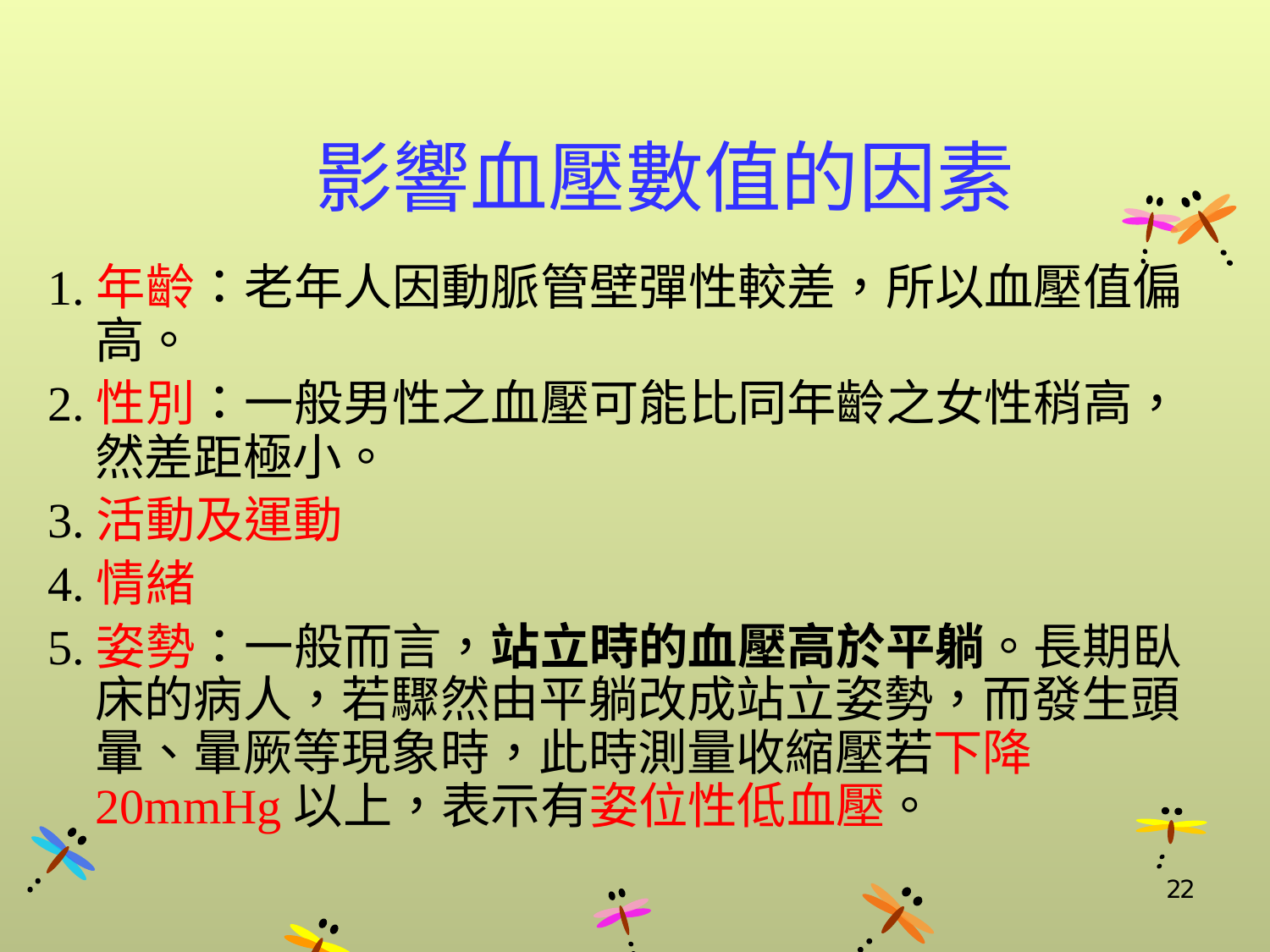

# 影響血壓數值的因素
1.年齡：老年人因動脈管壁彈性較差，所以血壓值偏高。
2.性別：一般男性之血壓可能比同年齡之女性稍高，然差距極小。
3.活動及運動
4.情緒
5.姿勢：一般而言，站立時的血壓高於平躺。長期臥床的病人，若驟然由平躺改成站立姿勢，而發生頭暈、暈厥等現象時，此時測量收縮壓若下降20mmHg以上，表示有姿位性低血壓。
22